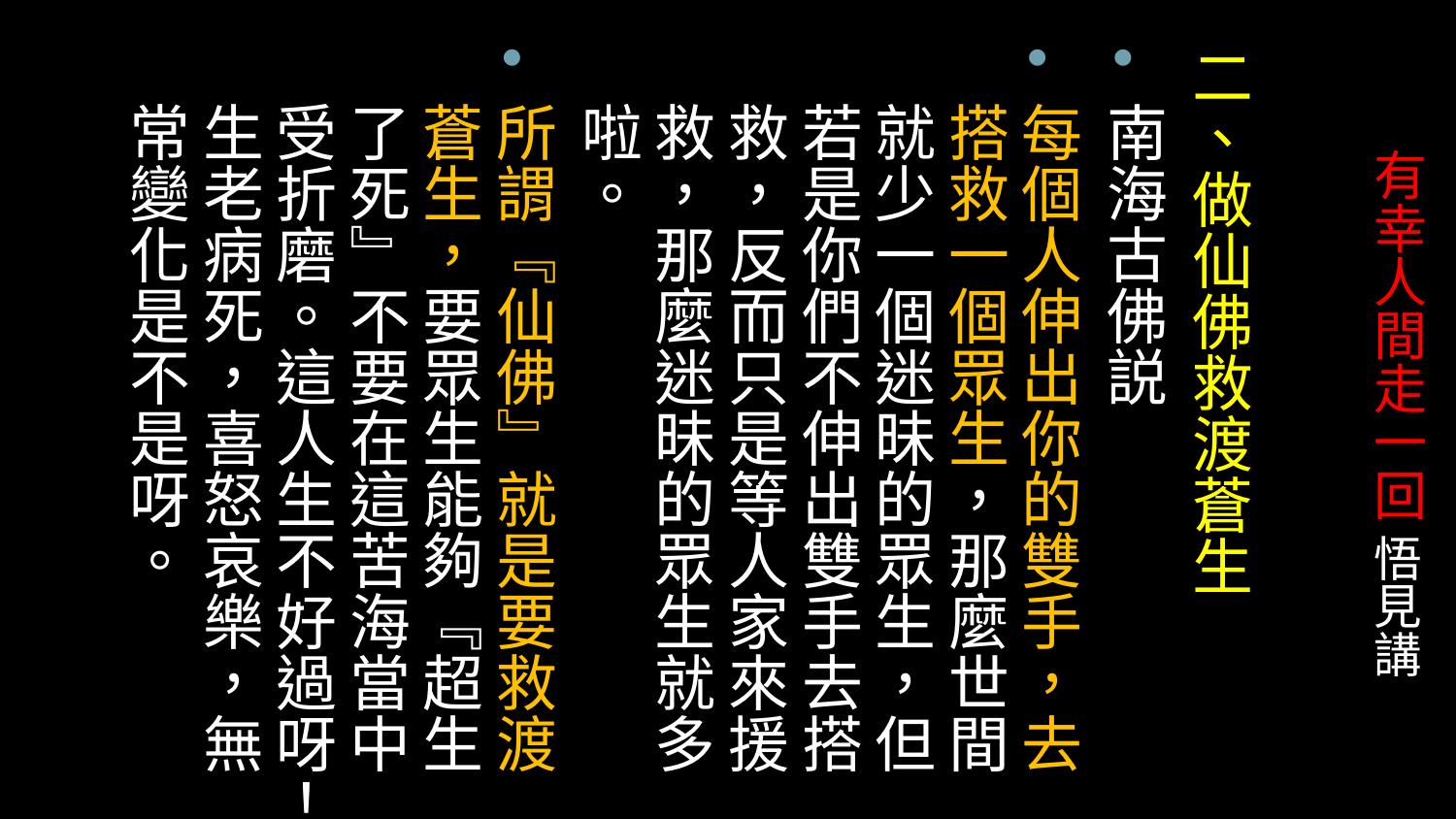

二、做仙佛救渡蒼生
南海古佛説
每個人伸出你的雙手，去搭救一個眾生，那麼世間就少一個迷昧的眾生，但若是你們不伸出雙手去搭救，反而只是等人家來援救，那麼迷昧的眾生就多啦。
所謂『仙佛』就是要救渡蒼生，要眾生能夠『超生了死』不要在這苦海當中受折磨。這人生不好過呀！生老病死，喜怒哀樂，無常變化是不是呀。

# 有幸人間走一回 悟見講